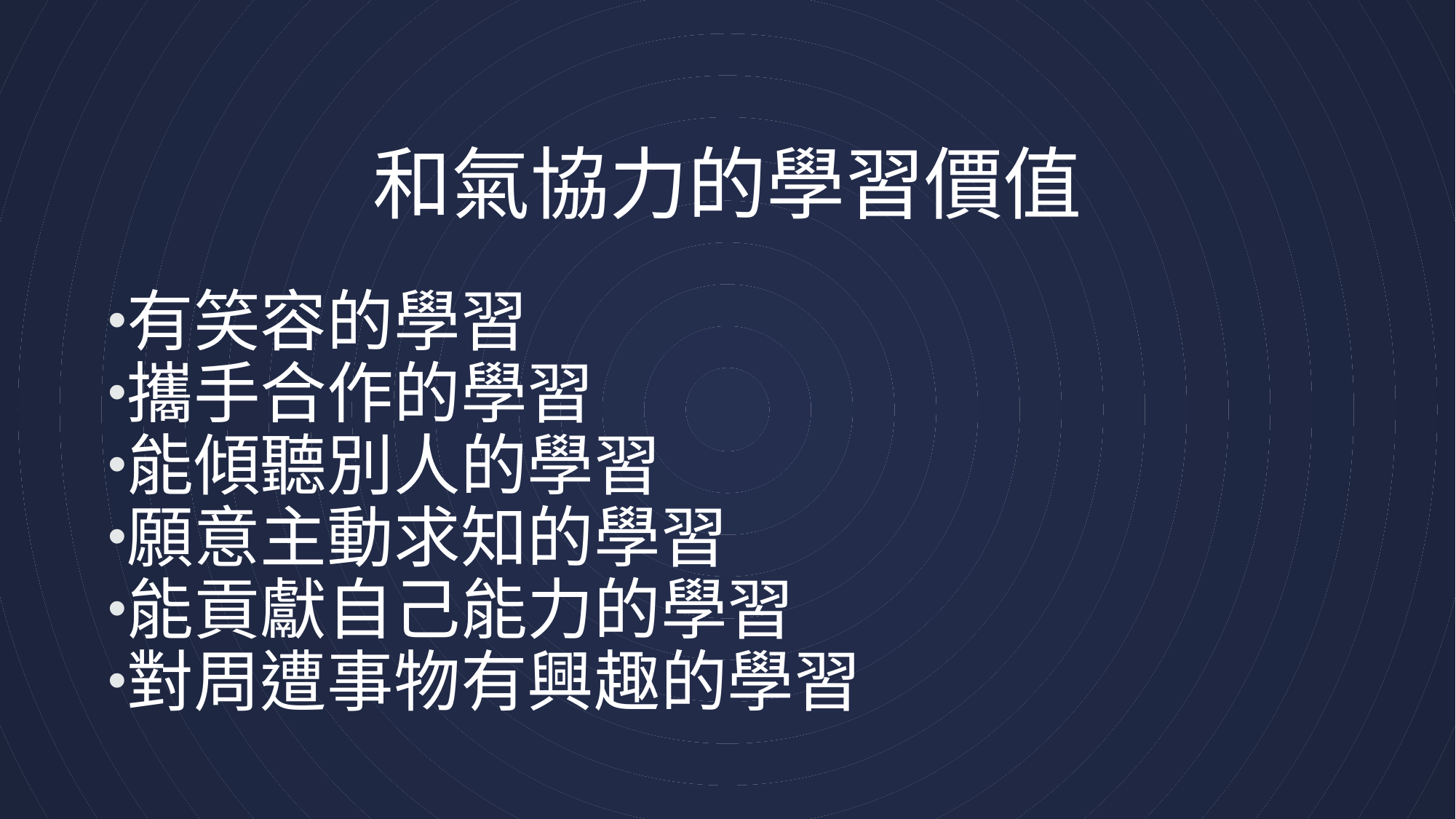

# 和氣協力的學習價值
有笑容的學習
攜手合作的學習
能傾聽別人的學習
願意主動求知的學習
能貢獻自己能力的學習
對周遭事物有興趣的學習